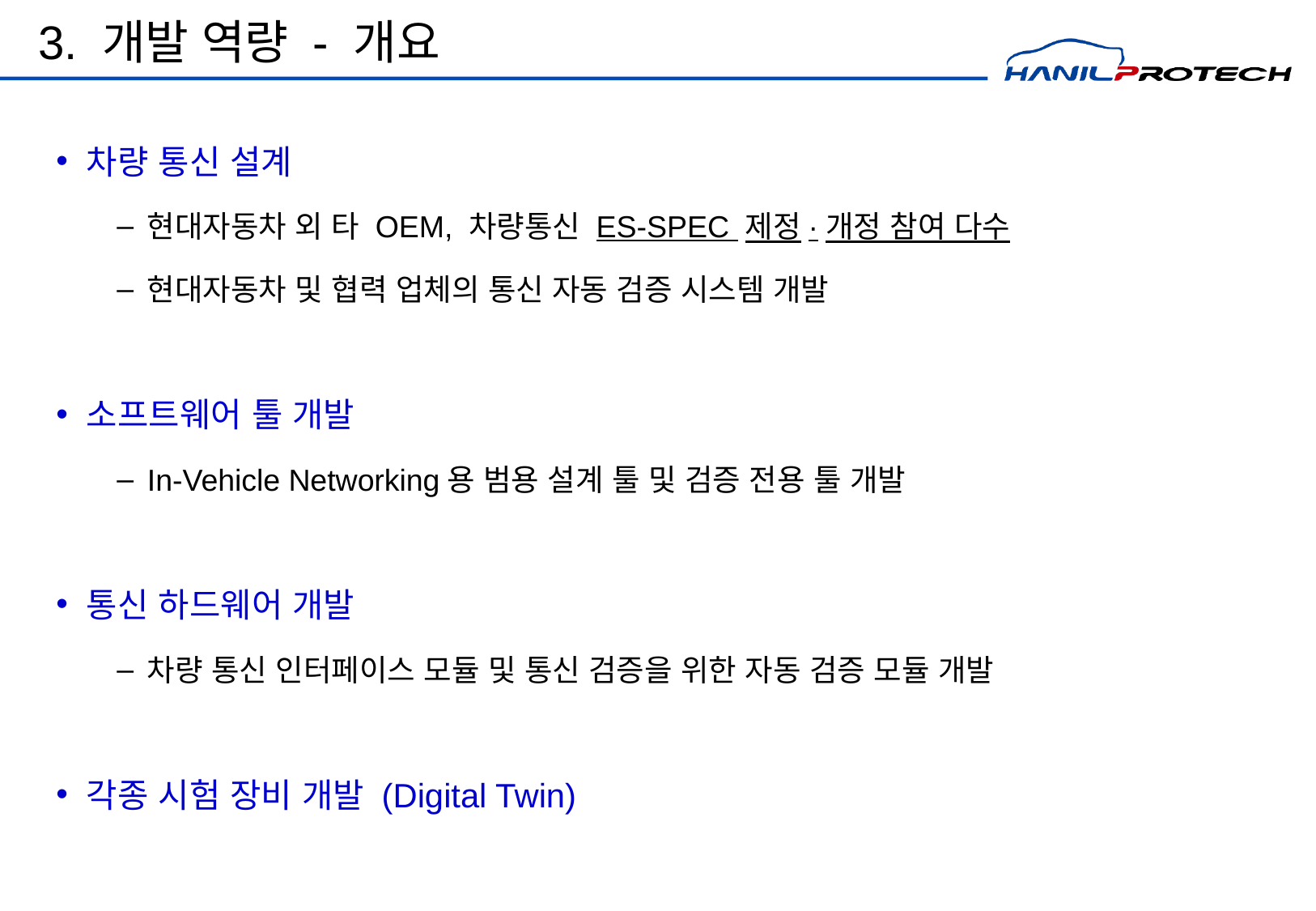

# 3. 개발 역량 - 개요
차량 통신 설계
현대자동차 외 타 OEM, 차량통신 ES-SPEC 제정·개정 참여 다수
현대자동차 및 협력 업체의 통신 자동 검증 시스템 개발

소프트웨어 툴 개발
In-Vehicle Networking용 범용 설계 툴 및 검증 전용 툴 개발

통신 하드웨어 개발
차량 통신 인터페이스 모듈 및 통신 검증을 위한 자동 검증 모듈 개발

각종 시험 장비 개발 (Digital Twin)